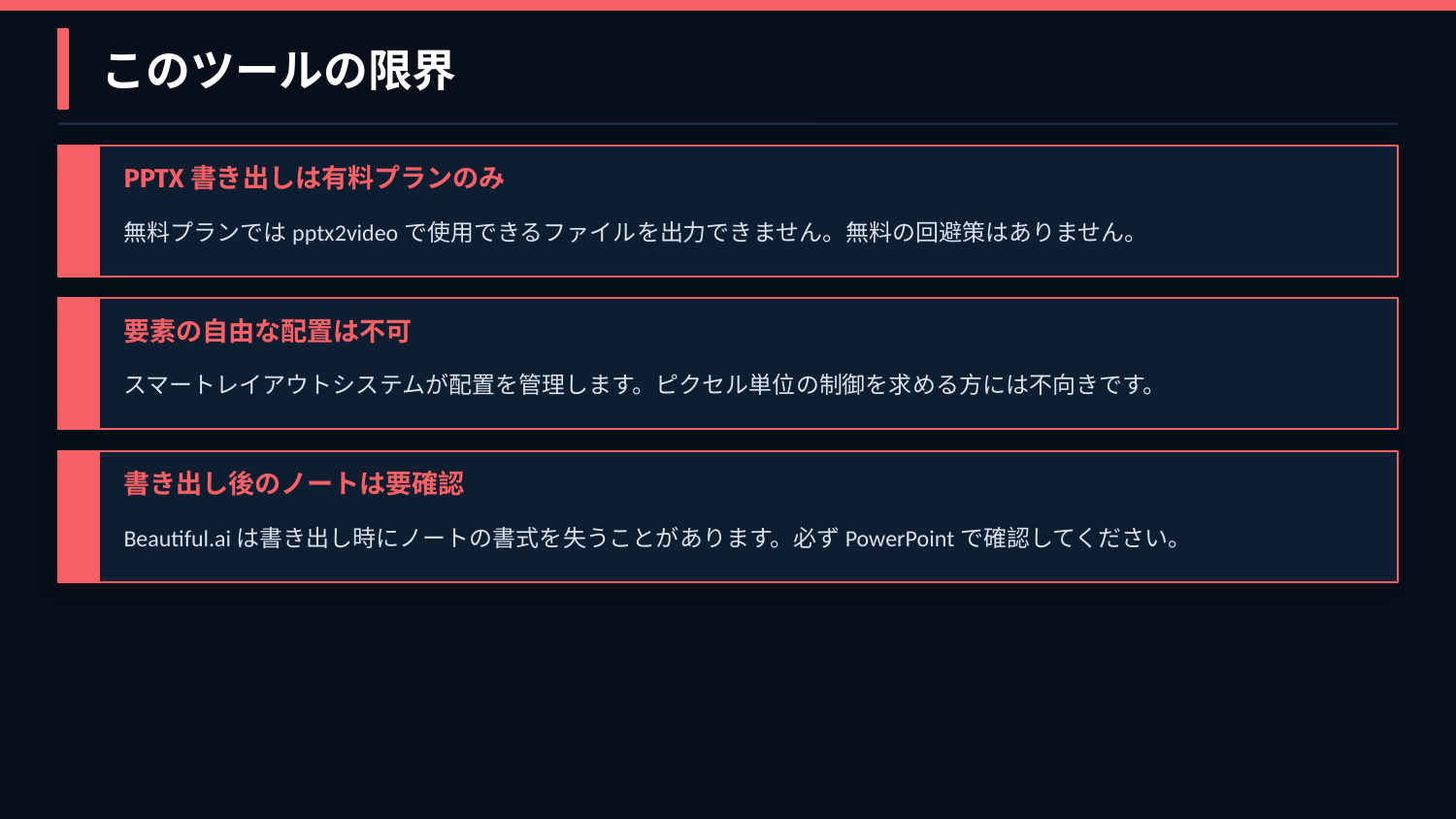

このツールの限界

PPTX書き出しは有料プランのみ
無料プランではpptx2videoで使用できるファイルを出力できません。無料の回避策はありません。

要素の自由な配置は不可
スマートレイアウトシステムが配置を管理します。ピクセル単位の制御を求める方には不向きです。

書き出し後のノートは要確認
Beautiful.aiは書き出し時にノートの書式を失うことがあります。必ずPowerPointで確認してください。